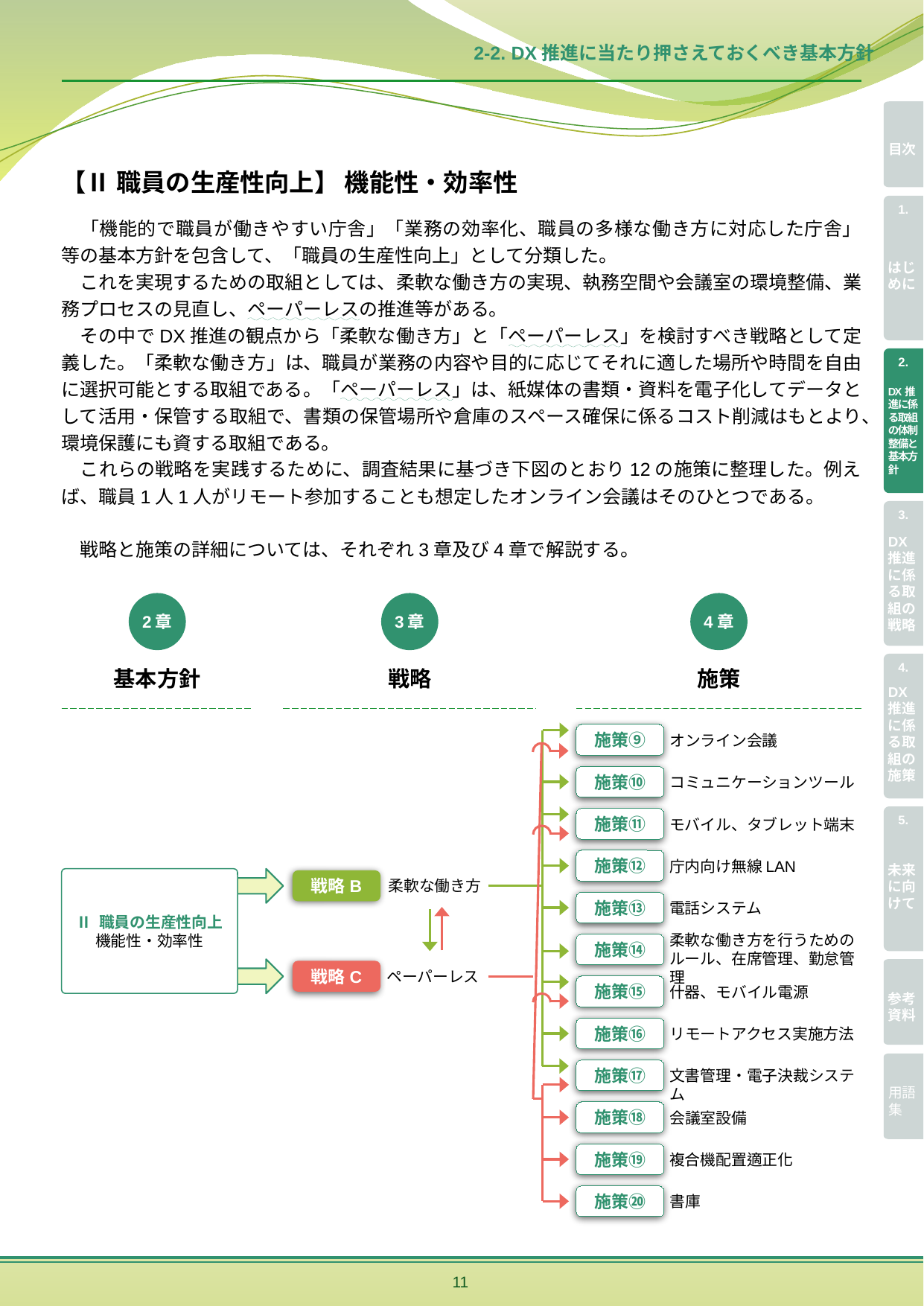

2-2. DX推進に当たり押さえておくべき基本方針
【Ⅱ 職員の生産性向上】 機能性・効率性
　「機能的で職員が働きやすい庁舎」「業務の効率化、職員の多様な働き方に対応した庁舎」等の基本方針を包含して、「職員の生産性向上」として分類した。
　これを実現するための取組としては、柔軟な働き方の実現、執務空間や会議室の環境整備、業務プロセスの見直し、ペーパーレスの推進等がある。
　その中でDX推進の観点から「柔軟な働き方」と「ペーパーレス」を検討すべき戦略として定義した。「柔軟な働き方」は、職員が業務の内容や目的に応じてそれに適した場所や時間を自由に選択可能とする取組である。「ペーパーレス」は、紙媒体の書類・資料を電子化してデータとして活用・保管する取組で、書類の保管場所や倉庫のスペース確保に係るコスト削減はもとより、環境保護にも資する取組である。
　これらの戦略を実践するために、調査結果に基づき下図のとおり12の施策に整理した。例えば、職員1人1人がリモート参加することも想定したオンライン会議はそのひとつである。

　戦略と施策の詳細については、それぞれ3章及び4章で解説する。
2章
3章
4章
基本方針
戦略
施策
施策⑨
オンライン会議

施策⑩
コミュニケーションツール
施策⑪
モバイル、タブレット端末

施策⑫
庁内向け無線LAN
Ⅱ 職員の生産性向上
機能性・効率性

戦略B
柔軟な働き方
施策⑬
電話システム
柔軟な働き方を行うためのルール、在席管理、勤怠管理
施策⑭

戦略C
ペーパーレス
施策⑮
什器、モバイル電源

施策⑯
リモートアクセス実施方法
施策⑰
文書管理・電子決裁システム
施策⑱
会議室設備
施策⑲
複合機配置適正化
施策⑳
書庫
11